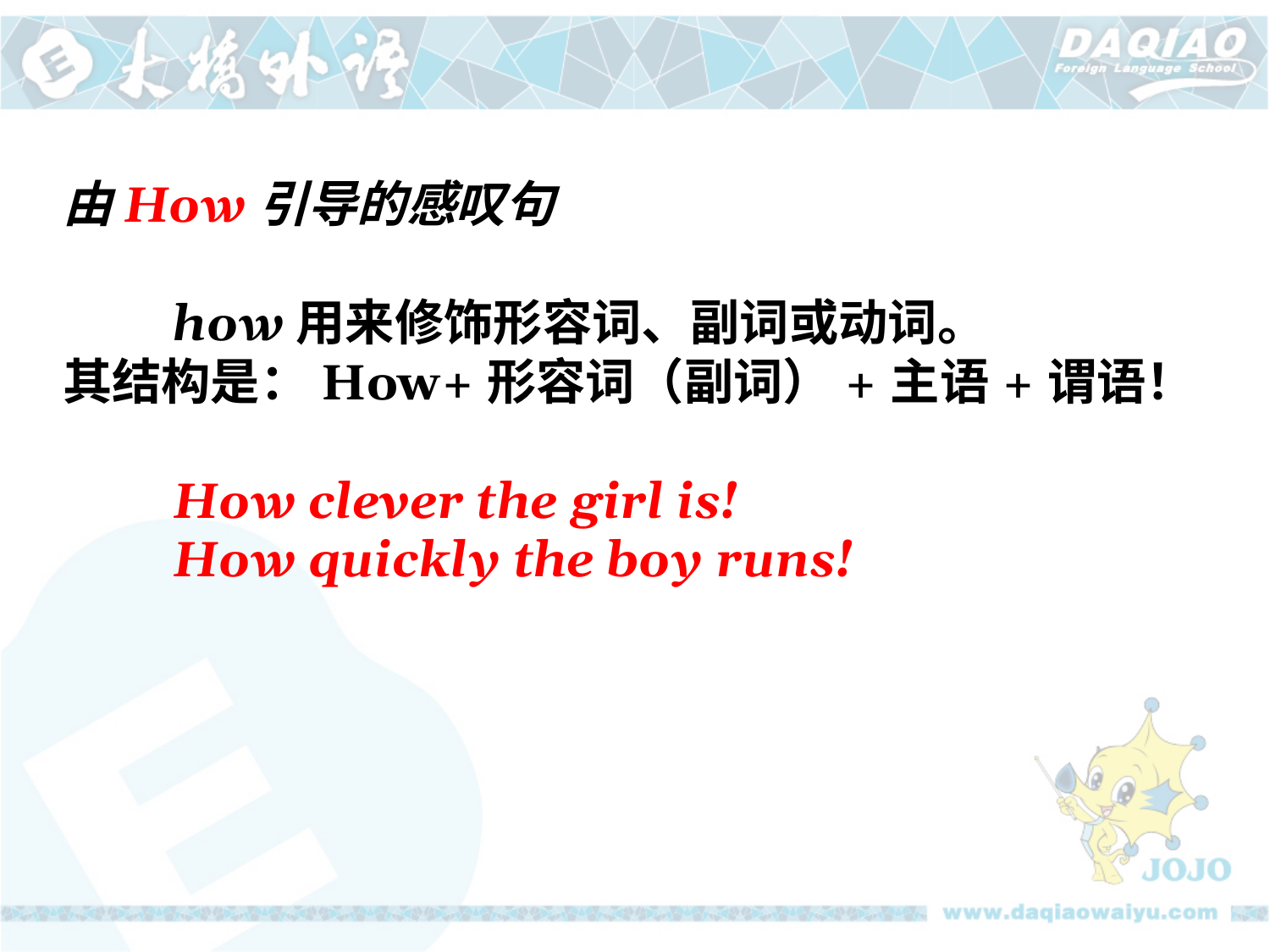

由How引导的感叹句

　　how用来修饰形容词、副词或动词。
其结构是：How+形容词（副词）+主语+谓语！

　　How clever the girl is!
　　How quickly the boy runs!